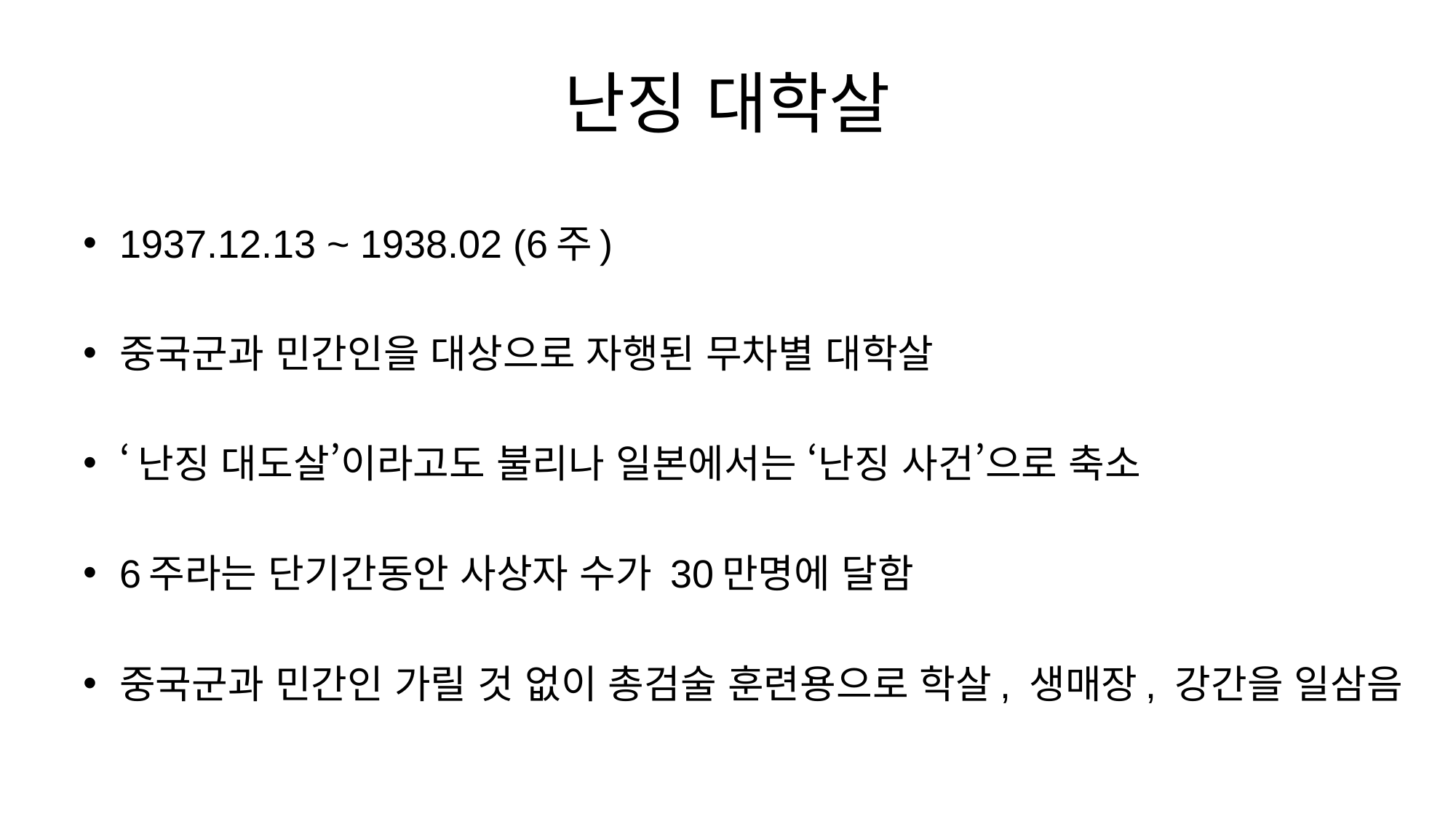

# 난징 대학살
1937.12.13 ~ 1938.02 (6주)

중국군과 민간인을 대상으로 자행된 무차별 대학살

‘난징 대도살’이라고도 불리나 일본에서는 ‘난징 사건’으로 축소

6주라는 단기간동안 사상자 수가 30만명에 달함

중국군과 민간인 가릴 것 없이 총검술 훈련용으로 학살, 생매장, 강간을 일삼음